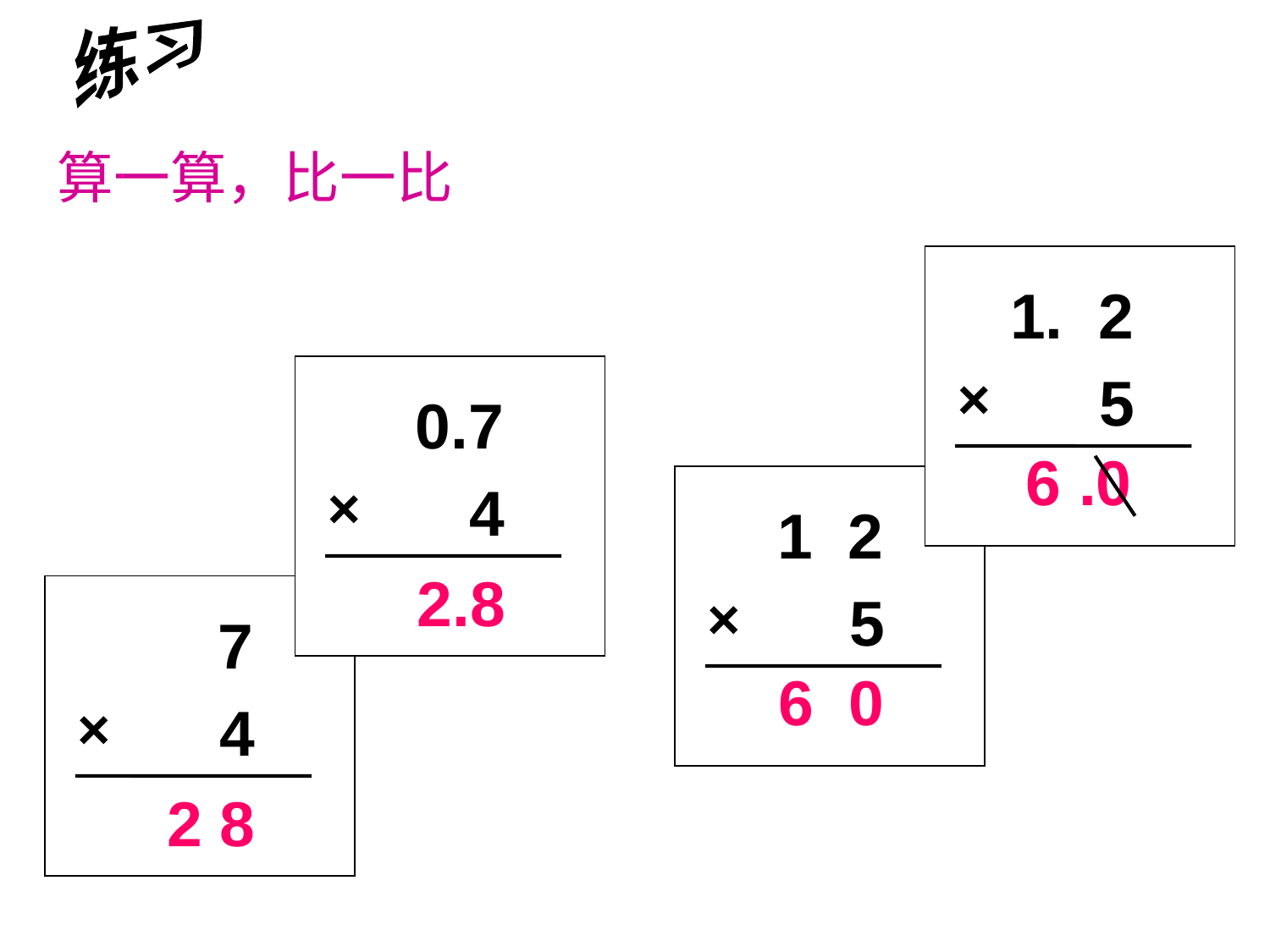

练习
算一算，比一比

   1.  2

×
5

     0.7

×
4

6 .0

    1  2

×
5

2.8

        7

×
4

6  0
2 8